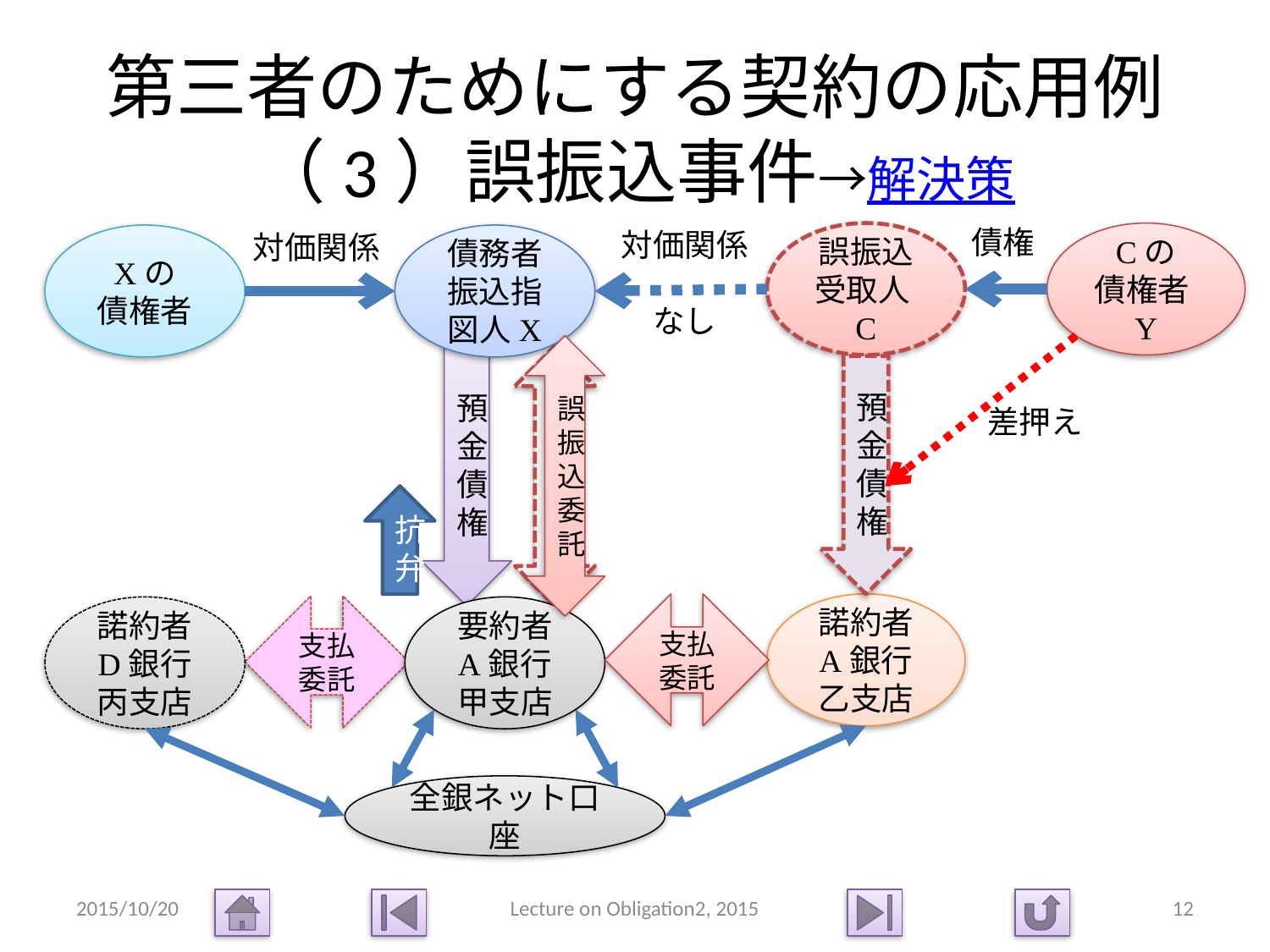

# 第三者のためにする契約の応用例（3）誤振込事件→解決策
債権
対価関係

なし
対価関係
誤振込受取人C
Cの
債権者Y
Xの
債権者
債務者
振込指図人X
差押え
誤振込委託
預金債権
振込委託
預金債権
抗弁
支払委託
諾約者
A銀行乙支店
支払委託
諾約者
D銀行
丙支店
要約者
A銀行甲支店
全銀ネット口座
2015/10/20
Lecture on Obligation2, 2015
12